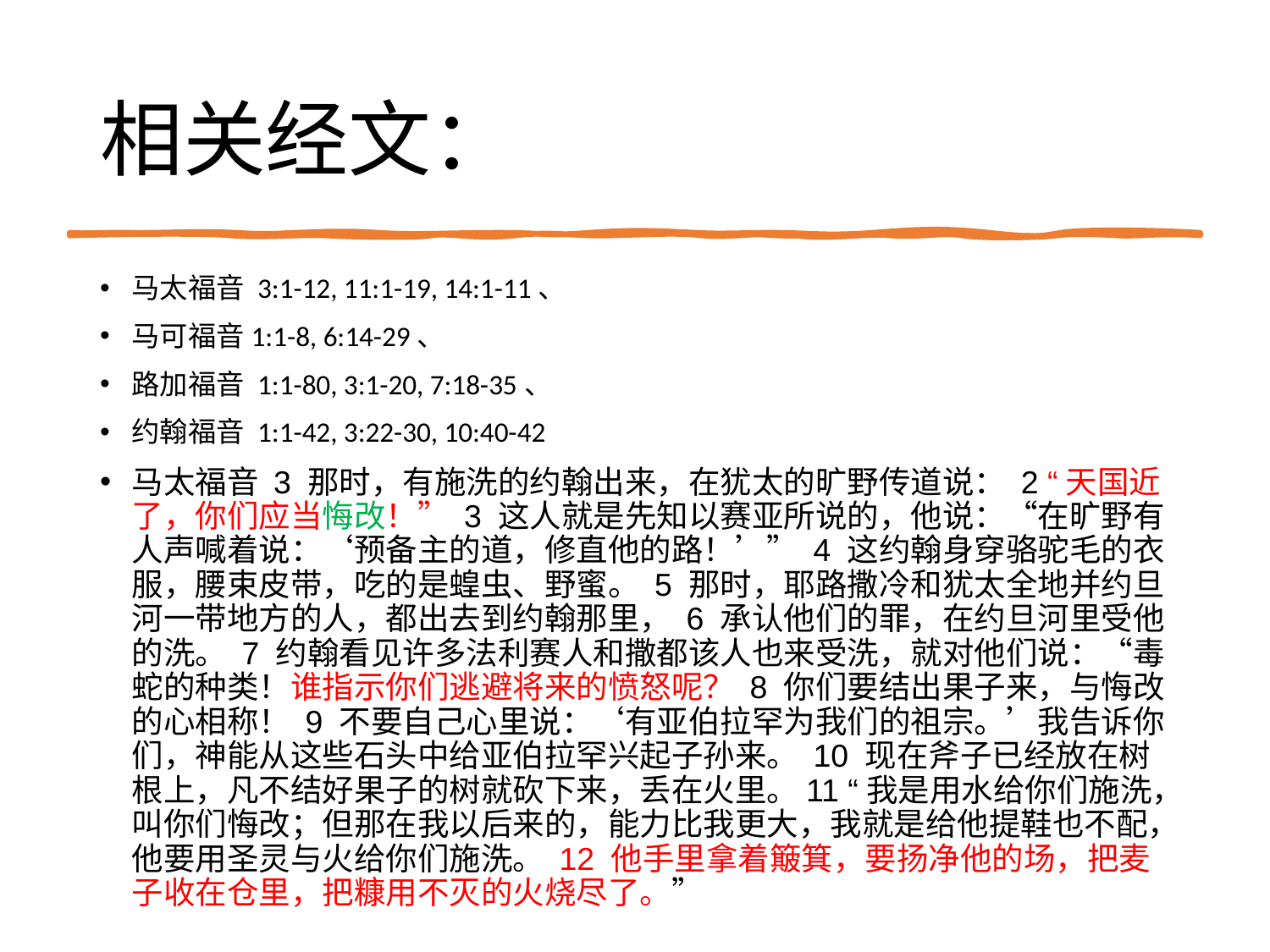

# 相关经文：

马太福音 3:1-12, 11:1-19, 14:1-11、
马可福音1:1-8, 6:14-29、
路加福音 1:1-80, 3:1-20, 7:18-35、
约翰福音 1:1-42, 3:22-30, 10:40-42
马太福音 3 那时，有施洗的约翰出来，在犹太的旷野传道说： 2 “天国近了，你们应当悔改！” 3 这人就是先知以赛亚所说的，他说：“在旷野有人声喊着说：‘预备主的道，修直他的路！’” 4 这约翰身穿骆驼毛的衣服，腰束皮带，吃的是蝗虫、野蜜。 5 那时，耶路撒冷和犹太全地并约旦河一带地方的人，都出去到约翰那里， 6 承认他们的罪，在约旦河里受他的洗。 7 约翰看见许多法利赛人和撒都该人也来受洗，就对他们说：“毒蛇的种类！谁指示你们逃避将来的愤怒呢？ 8 你们要结出果子来，与悔改的心相称！ 9 不要自己心里说：‘有亚伯拉罕为我们的祖宗。’我告诉你们，神能从这些石头中给亚伯拉罕兴起子孙来。 10 现在斧子已经放在树根上，凡不结好果子的树就砍下来，丢在火里。11 “我是用水给你们施洗，叫你们悔改；但那在我以后来的，能力比我更大，我就是给他提鞋也不配，他要用圣灵与火给你们施洗。 12 他手里拿着簸箕，要扬净他的场，把麦子收在仓里，把糠用不灭的火烧尽了。”